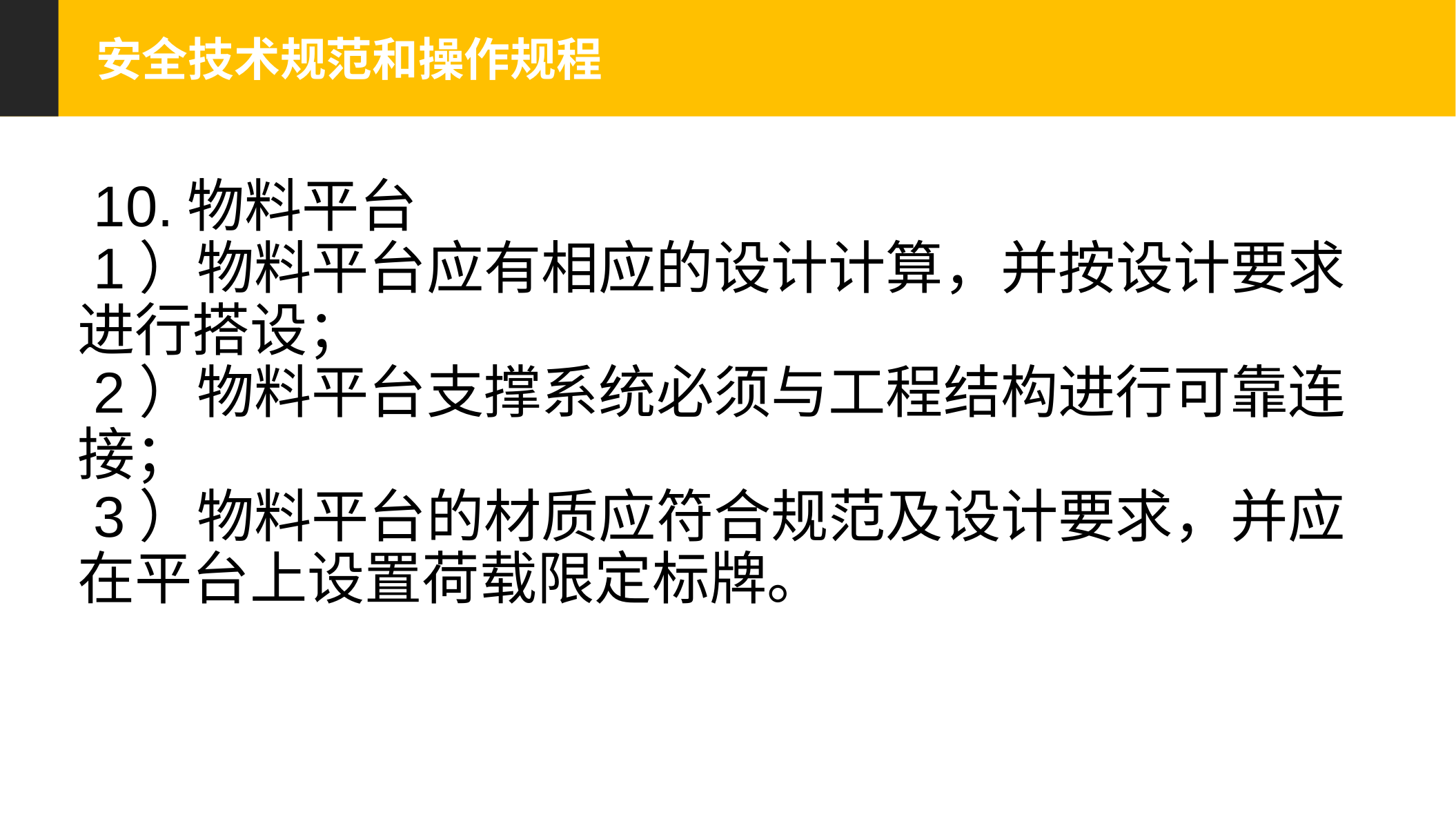

安全技术规范和操作规程
 10.物料平台
 1）物料平台应有相应的设计计算，并按设计要求进行搭设；
 2）物料平台支撑系统必须与工程结构进行可靠连接；
 3）物料平台的材质应符合规范及设计要求，并应在平台上设置荷载限定标牌。